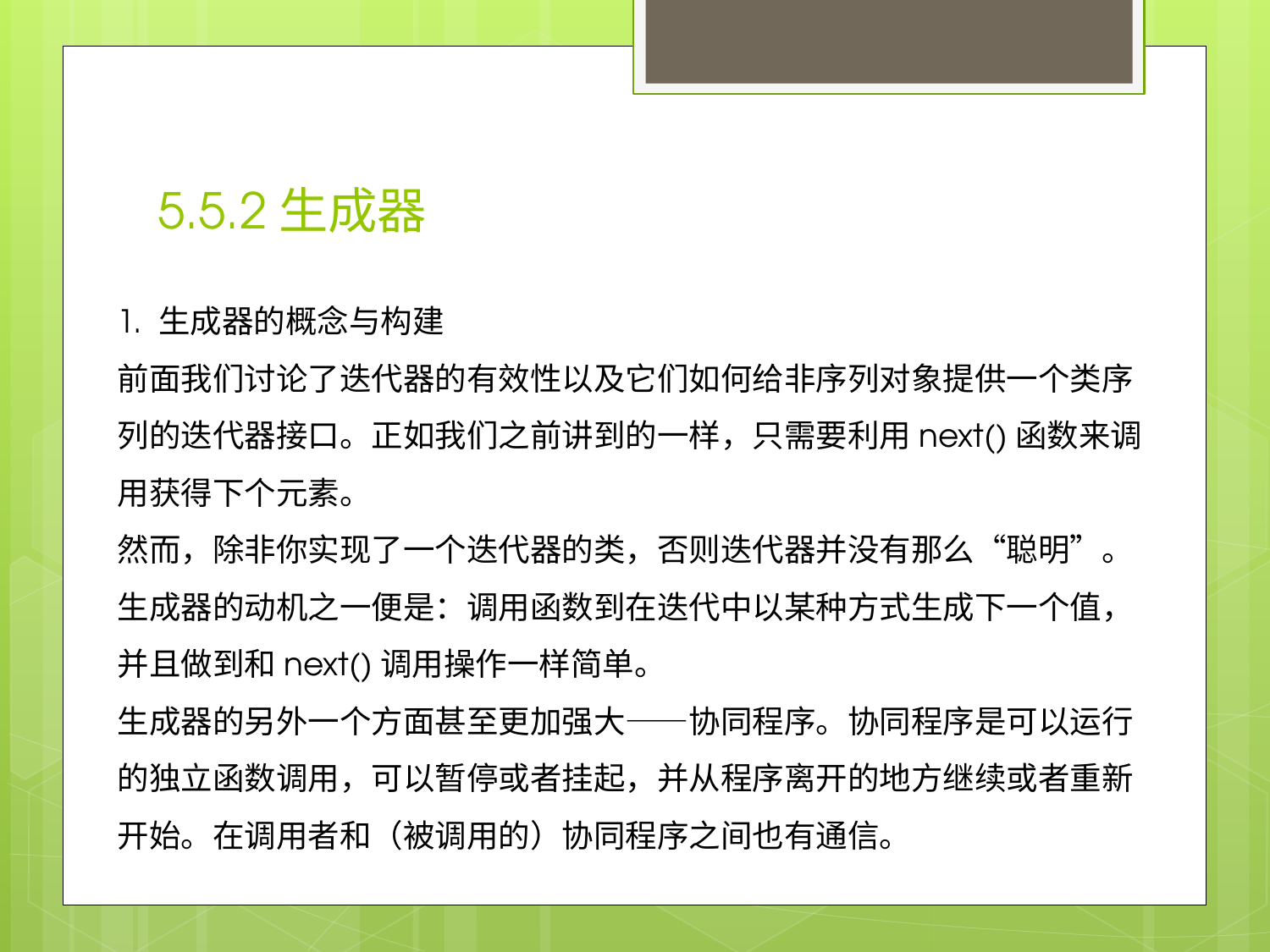

# 5.5.2生成器
1. 生成器的概念与构建
前面我们讨论了迭代器的有效性以及它们如何给非序列对象提供一个类序列的迭代器接口。正如我们之前讲到的一样，只需要利用next()函数来调用获得下个元素。
然而，除非你实现了一个迭代器的类，否则迭代器并没有那么“聪明”。生成器的动机之一便是：调用函数到在迭代中以某种方式生成下一个值，并且做到和next()调用操作一样简单。
生成器的另外一个方面甚至更加强大——协同程序。协同程序是可以运行的独立函数调用，可以暂停或者挂起，并从程序离开的地方继续或者重新开始。在调用者和（被调用的）协同程序之间也有通信。